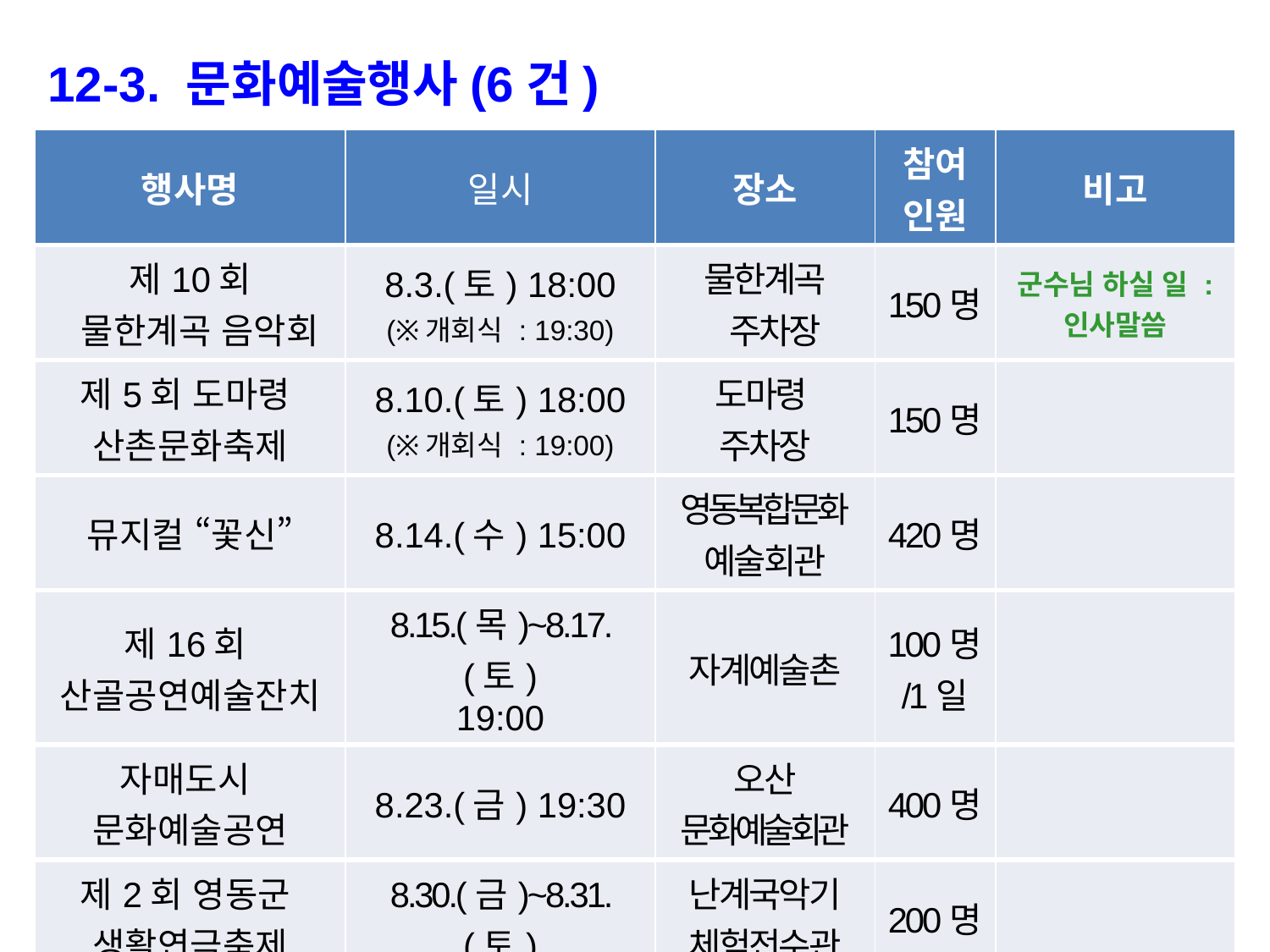

12-3. 문화예술행사(6건)
| 행사명 | 일시 | 장소 | 참여인원 | 비고 |
| --- | --- | --- | --- | --- |
| 제10회 물한계곡 음악회 | 8.3.(토) 18:00 (※개회식 : 19:30) | 물한계곡 주차장 | 150명 | 군수님 하실 일 : 인사말씀 |
| 제5회 도마령 산촌문화축제 | 8.10.(토) 18:00 (※개회식 : 19:00) | 도마령 주차장 | 150명 |  |
| 뮤지컬 “꽃신” | 8.14.(수) 15:00 | 영동복합문화 예술회관 | 420명 |  |
| 제16회 산골공연예술잔치 | 8.15.(목)~8.17.(토) 19:00 | 자계예술촌 | 100명/1일 |  |
| 자매도시 문화예술공연 | 8.23.(금) 19:30 | 오산 문화예술회관 | 400명 |  |
| 제2회 영동군 생활연극축제 | 8.30.(금)~8.31.(토) | 난계국악기 체험전수관 | 200명 |  |